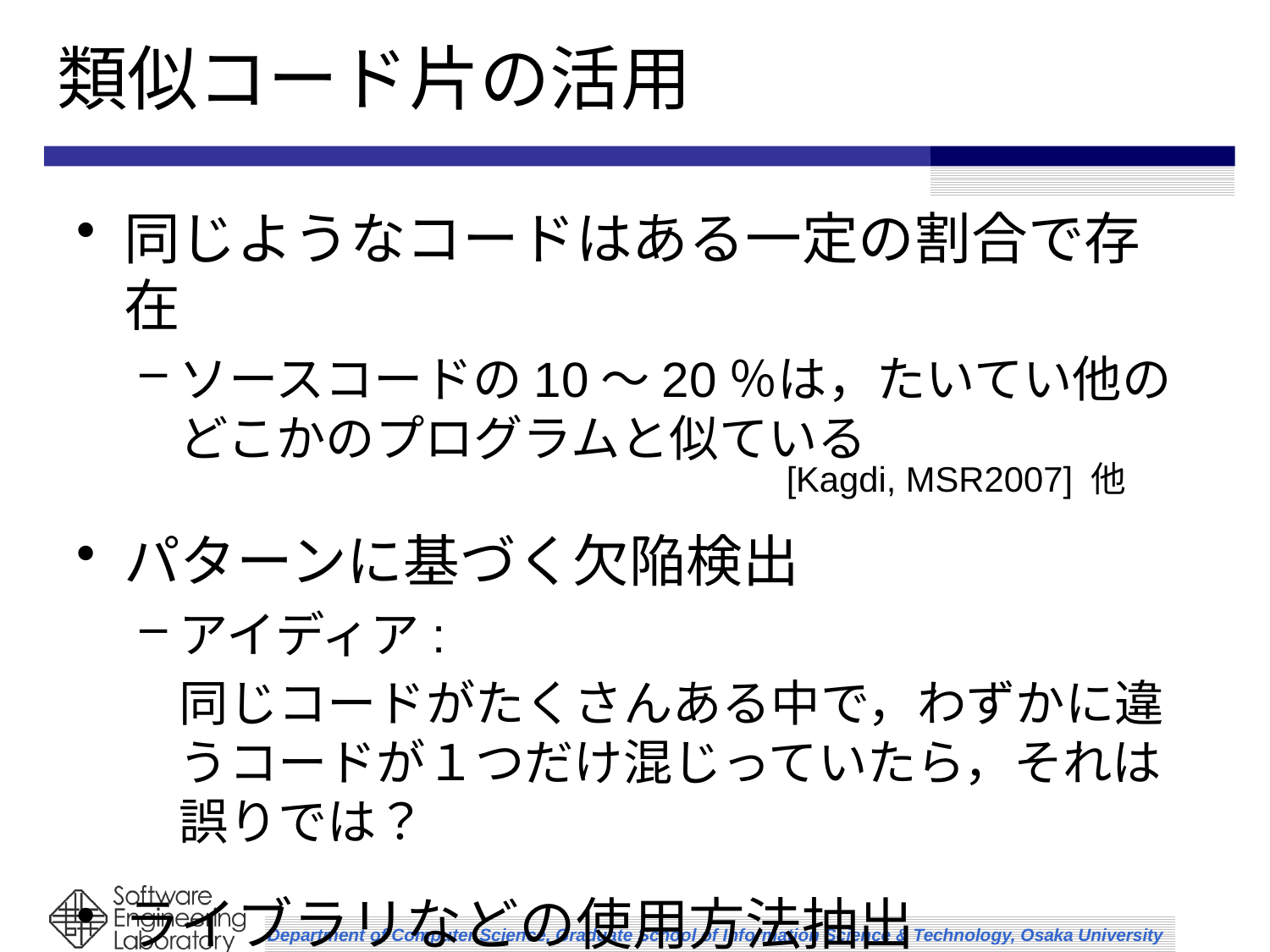

# 類似コード片の活用
同じようなコードはある一定の割合で存在
ソースコードの10～20％は，たいてい他のどこかのプログラムと似ている

パターンに基づく欠陥検出
アイディア:
	同じコードがたくさんある中で，わずかに違うコードが１つだけ混じっていたら，それは誤りでは？

ライブラリなどの使用方法抽出
欠陥検出としてやっている研究もある
[Kagdi, MSR2007] 他